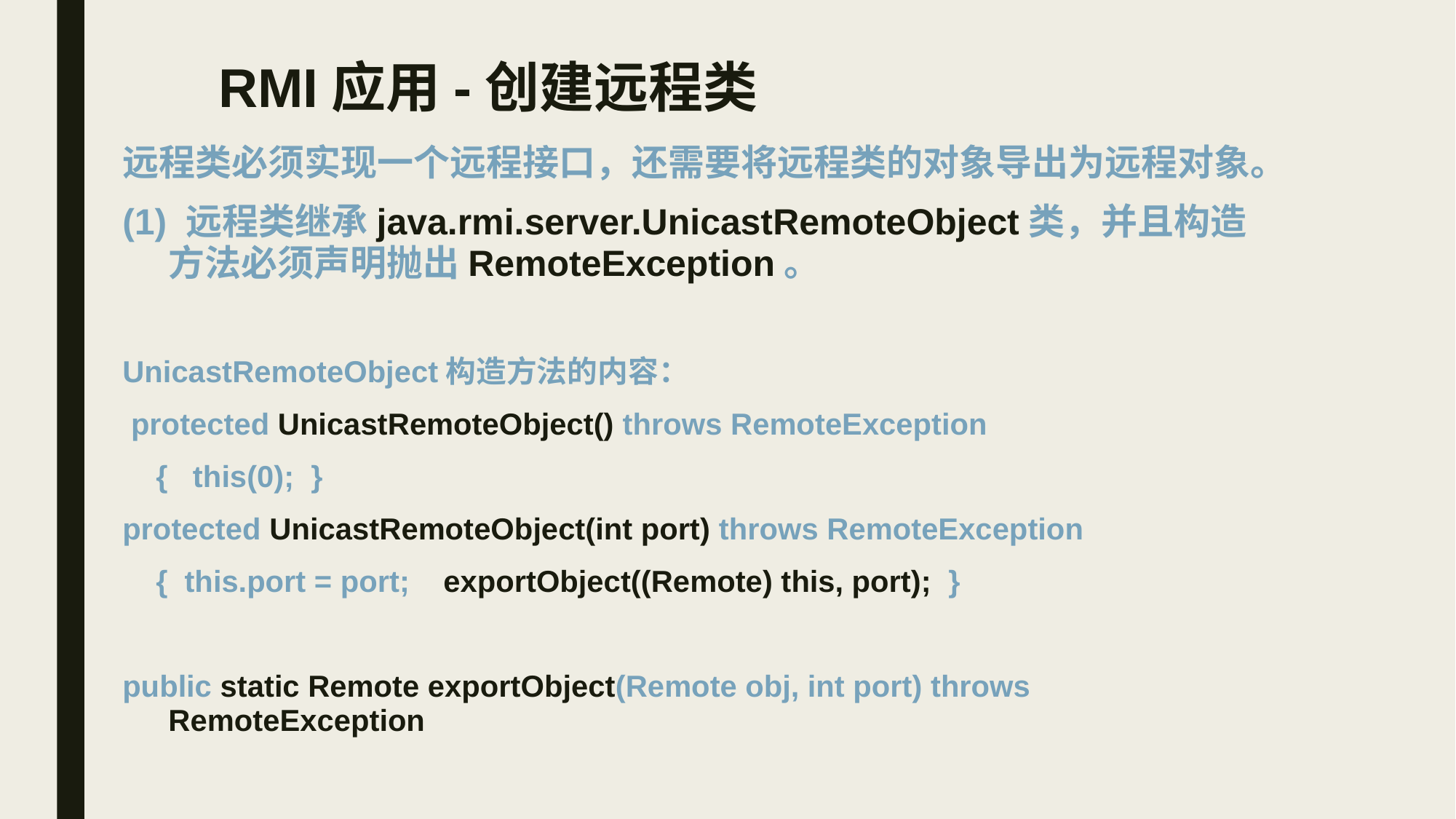

# RMI应用-创建远程类
远程类必须实现一个远程接口，还需要将远程类的对象导出为远程对象。
(1) 远程类继承java.rmi.server.UnicastRemoteObject类，并且构造方法必须声明抛出RemoteException。

UnicastRemoteObject构造方法的内容：
 protected UnicastRemoteObject() throws RemoteException
    {   this(0);  }
protected UnicastRemoteObject(int port) throws RemoteException
    {  this.port = port;    exportObject((Remote) this, port);  }

public static Remote exportObject(Remote obj, int port) throws RemoteException